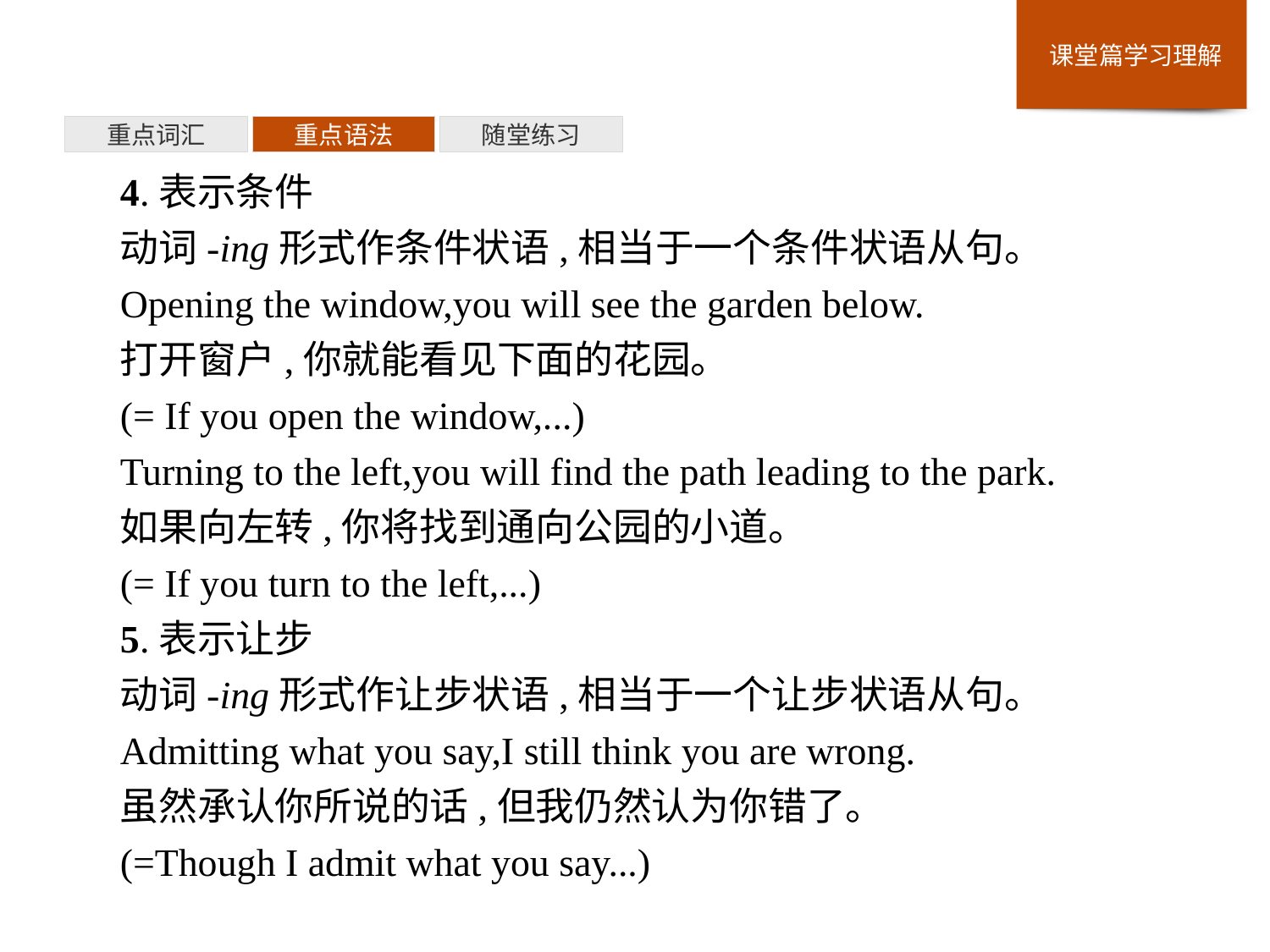

重点词汇
重点语法
随堂练习
4.表示条件
动词-ing形式作条件状语,相当于一个条件状语从句。
Opening the window,you will see the garden below.
打开窗户,你就能看见下面的花园。
(= If you open the window,...)
Turning to the left,you will find the path leading to the park.
如果向左转,你将找到通向公园的小道。
(= If you turn to the left,...)
5.表示让步
动词-ing形式作让步状语,相当于一个让步状语从句。
Admitting what you say,I still think you are wrong.
虽然承认你所说的话,但我仍然认为你错了。
(=Though I admit what you say...)